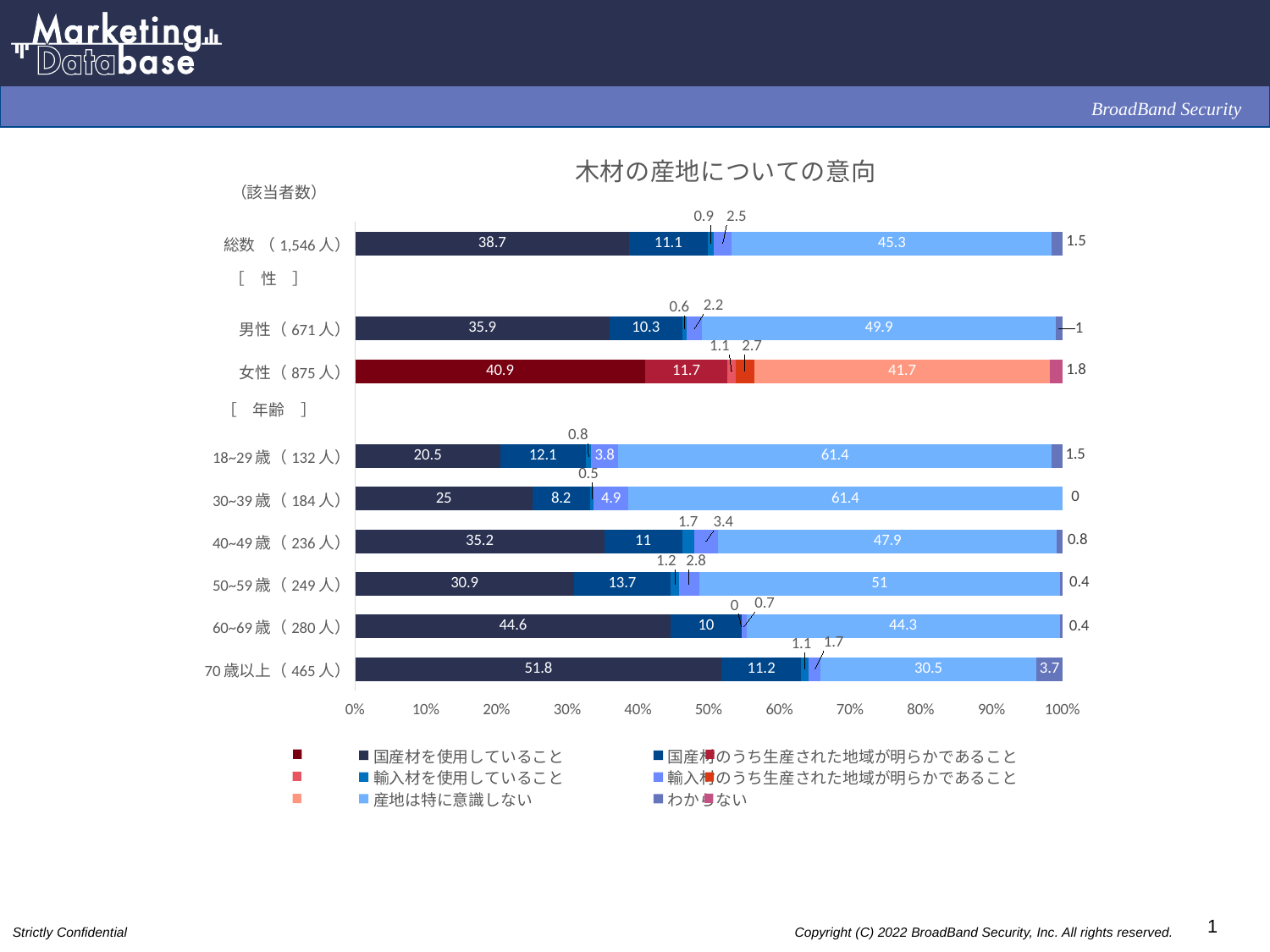

### Chart: 木材の産地についての意向

| Category | 国産材を使用していること | 国産材のうち生産された地域が明らかであること | 輸入材を使用していること | 輸入材のうち生産された地域が明らかであること | 産地は特に意識しない | わからない |
|---|---|---|---|---|---|---|
| 総数 （1,546人） | 38.7 | 11.1 | 0.9 | 2.5 | 45.3 | 1.5 |
|  | None | None | None | None | None | None |
| 男性（671人） | 35.9 | 10.3 | 0.6 | 2.2 | 49.9 | 1.0 |
| 女性（875人） | 40.9 | 11.7 | 1.1 | 2.7 | 41.7 | 1.8 |
|  | None | None | None | None | None | None |
| 18~29歳（132人） | 20.5 | 12.1 | 0.8 | 3.8 | 61.4 | 1.5 |
| 30~39歳（184人） | 25.0 | 8.2 | 0.5 | 4.9 | 61.4 | 0.0 |
| 40~49歳（236人） | 35.2 | 11.0 | 1.7 | 3.4 | 47.9 | 0.8 |
| 50~59歳（249人） | 30.9 | 13.7 | 1.2 | 2.8 | 51.0 | 0.4 |
| 60~69歳（280人） | 44.6 | 10.0 | 0.0 | 0.7 | 44.3 | 0.4 |
| 70歳以上（465人） | 51.8 | 11.2 | 1.1 | 1.7 | 30.5 | 3.7 |